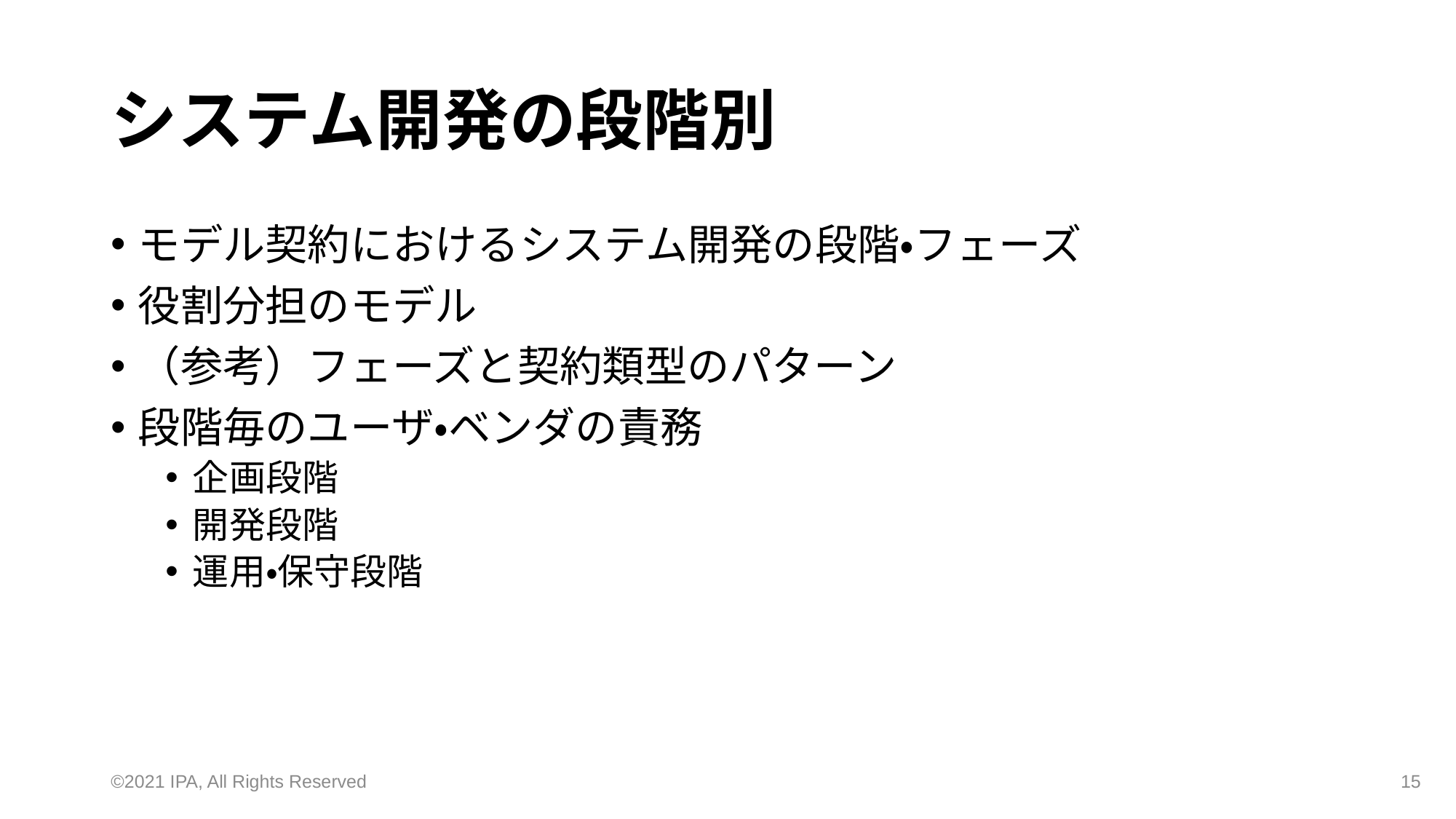

# システム開発の段階別
モデル契約におけるシステム開発の段階・フェーズ
役割分担のモデル
（参考）フェーズと契約類型のパターン
段階毎のユーザ・ベンダの責務
企画段階
開発段階
運用・保守段階

©2021 IPA, All Rights Reserved
15